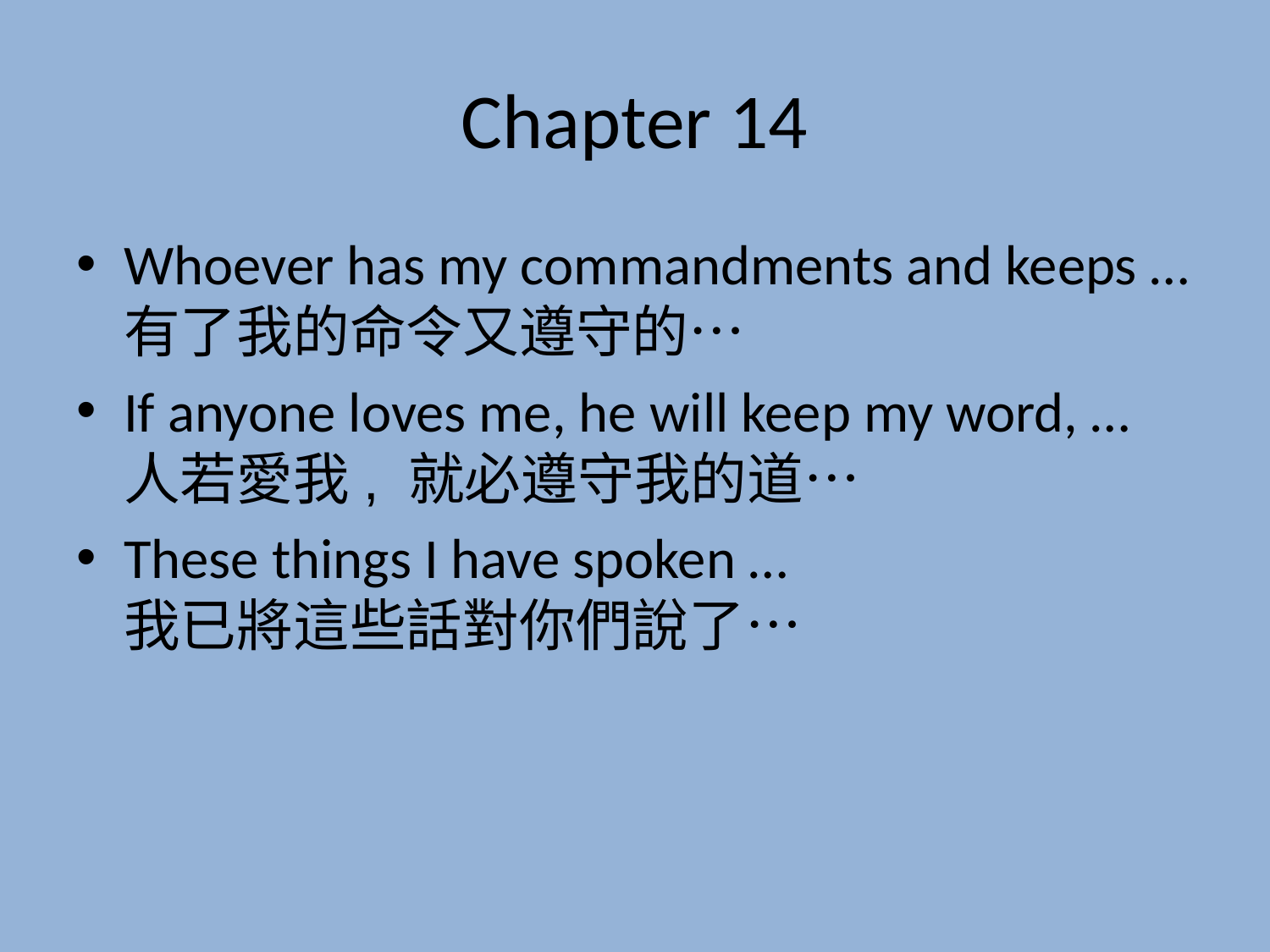

# Chapter 14
Whoever has my commandments and keeps …
有了我的命令又遵守的…
If anyone loves me, he will keep my word, …
人若愛我, 就必遵守我的道…
These things I have spoken …
我已將這些話對你們說了…